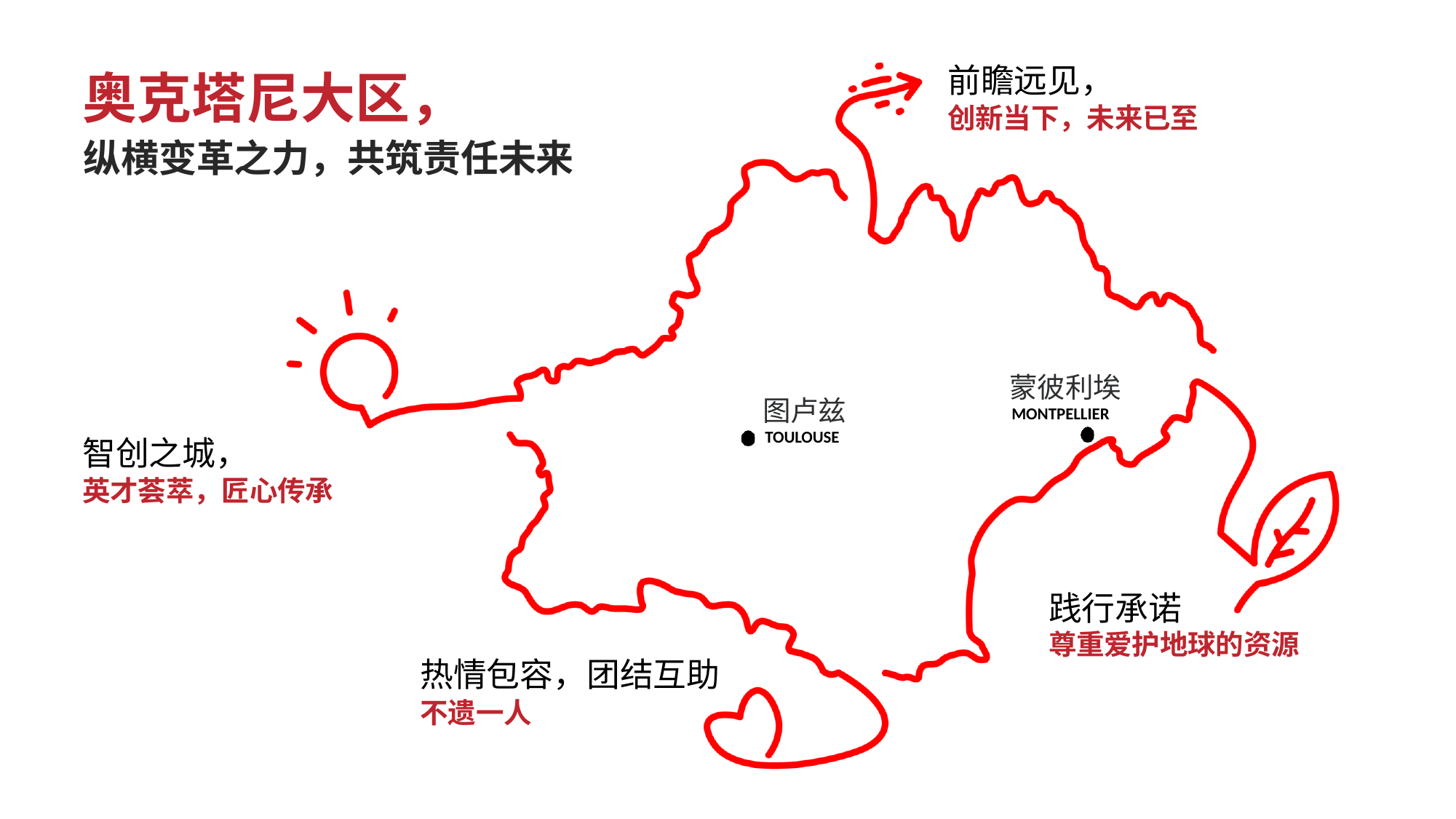

# 奥克塔尼大区，
纵横变革之力，共筑责任未来
前瞻远见，
创新当下，未来已至
蒙彼利埃
MONTPELLIER
图卢兹
TOULOUSE
智创之城，
英才荟萃，匠心传承
践行承诺
尊重爱护地球的资源
热情包容，团结互助
不遗一人